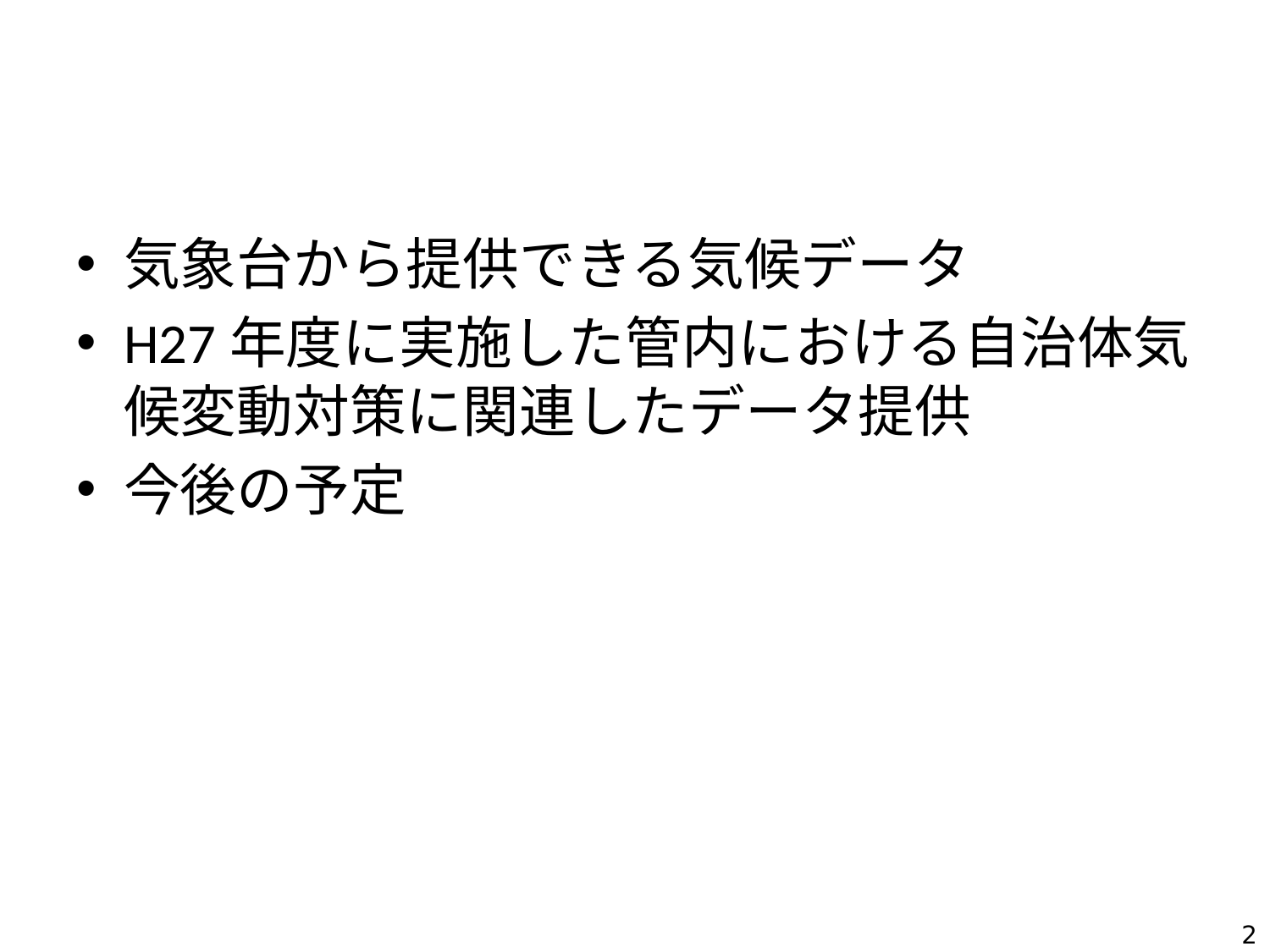

気象台から提供できる気候データ
H27年度に実施した管内における自治体気候変動対策に関連したデータ提供
今後の予定
2